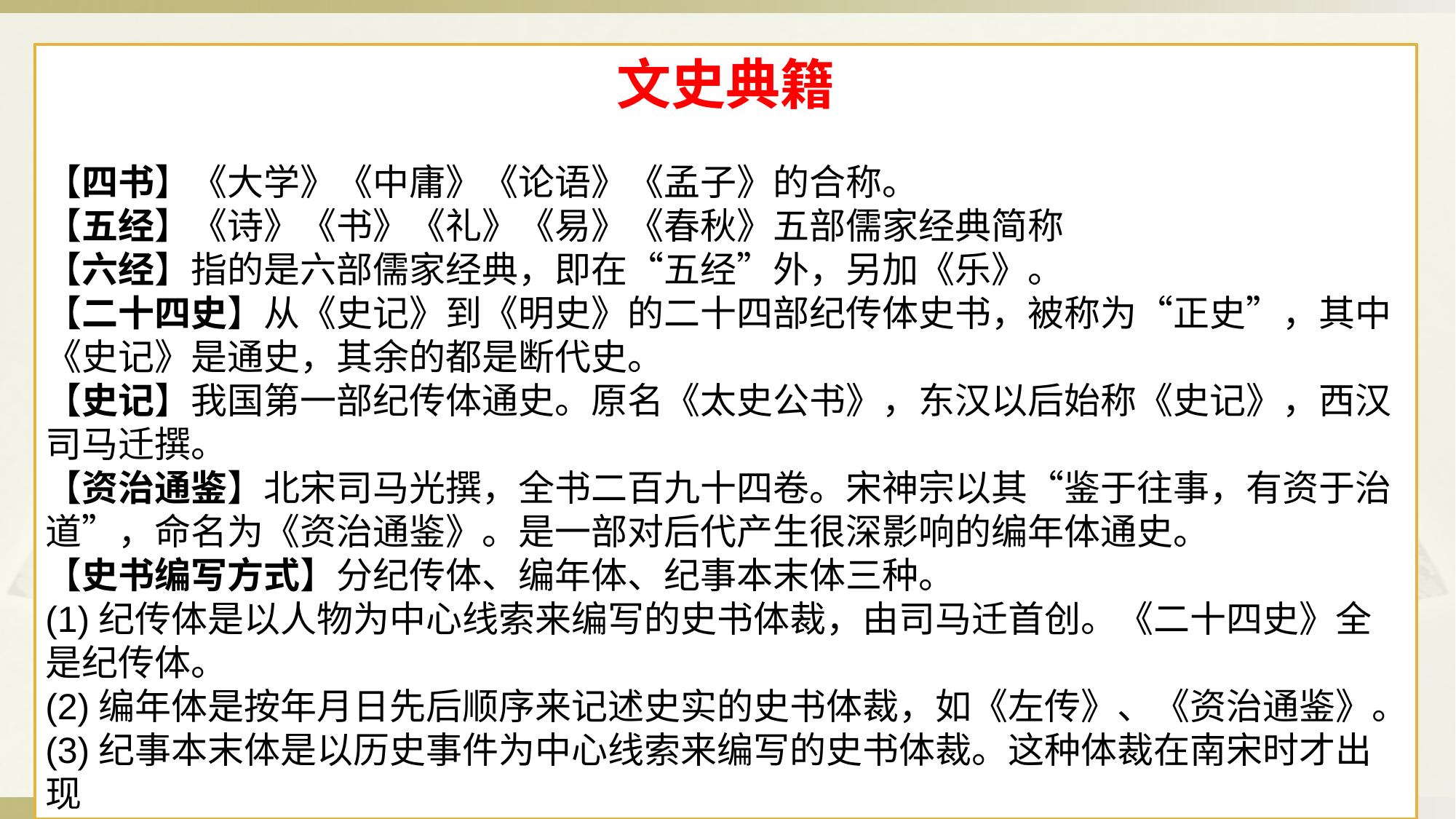

文史典籍

【四书】《大学》《中庸》《论语》《孟子》的合称。
【五经】《诗》《书》《礼》《易》《春秋》五部儒家经典简称
【六经】指的是六部儒家经典，即在“五经”外，另加《乐》。
【二十四史】从《史记》到《明史》的二十四部纪传体史书，被称为“正史”，其中《史记》是通史，其余的都是断代史。
【史记】我国第一部纪传体通史。原名《太史公书》，东汉以后始称《史记》，西汉司马迁撰。
【资治通鉴】北宋司马光撰，全书二百九十四卷。宋神宗以其“鉴于往事，有资于治道”，命名为《资治通鉴》。是一部对后代产生很深影响的编年体通史。
【史书编写方式】分纪传体、编年体、纪事本末体三种。
(1)纪传体是以人物为中心线索来编写的史书体裁，由司马迁首创。《二十四史》全是纪传体。
(2)编年体是按年月日先后顺序来记述史实的史书体裁，如《左传》、《资治通鉴》。
(3)纪事本末体是以历史事件为中心线索来编写的史书体裁。这种体裁在南宋时才出现